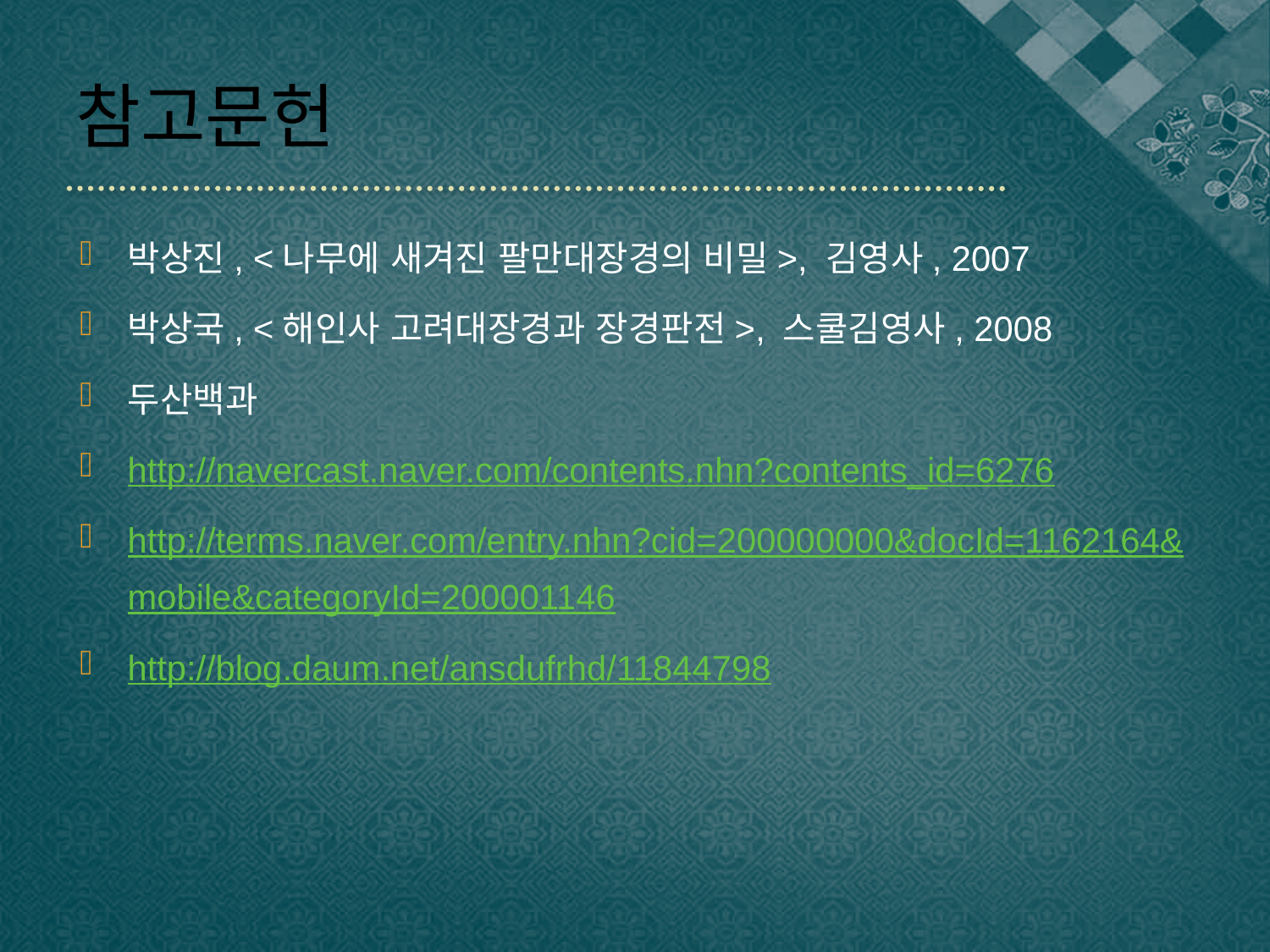

# 참고문헌
박상진, <나무에 새겨진 팔만대장경의 비밀>, 김영사, 2007
박상국, <해인사 고려대장경과 장경판전>, 스쿨김영사, 2008
두산백과
http://navercast.naver.com/contents.nhn?contents_id=6276
http://terms.naver.com/entry.nhn?cid=200000000&docId=1162164&mobile&categoryId=200001146
http://blog.daum.net/ansdufrhd/11844798